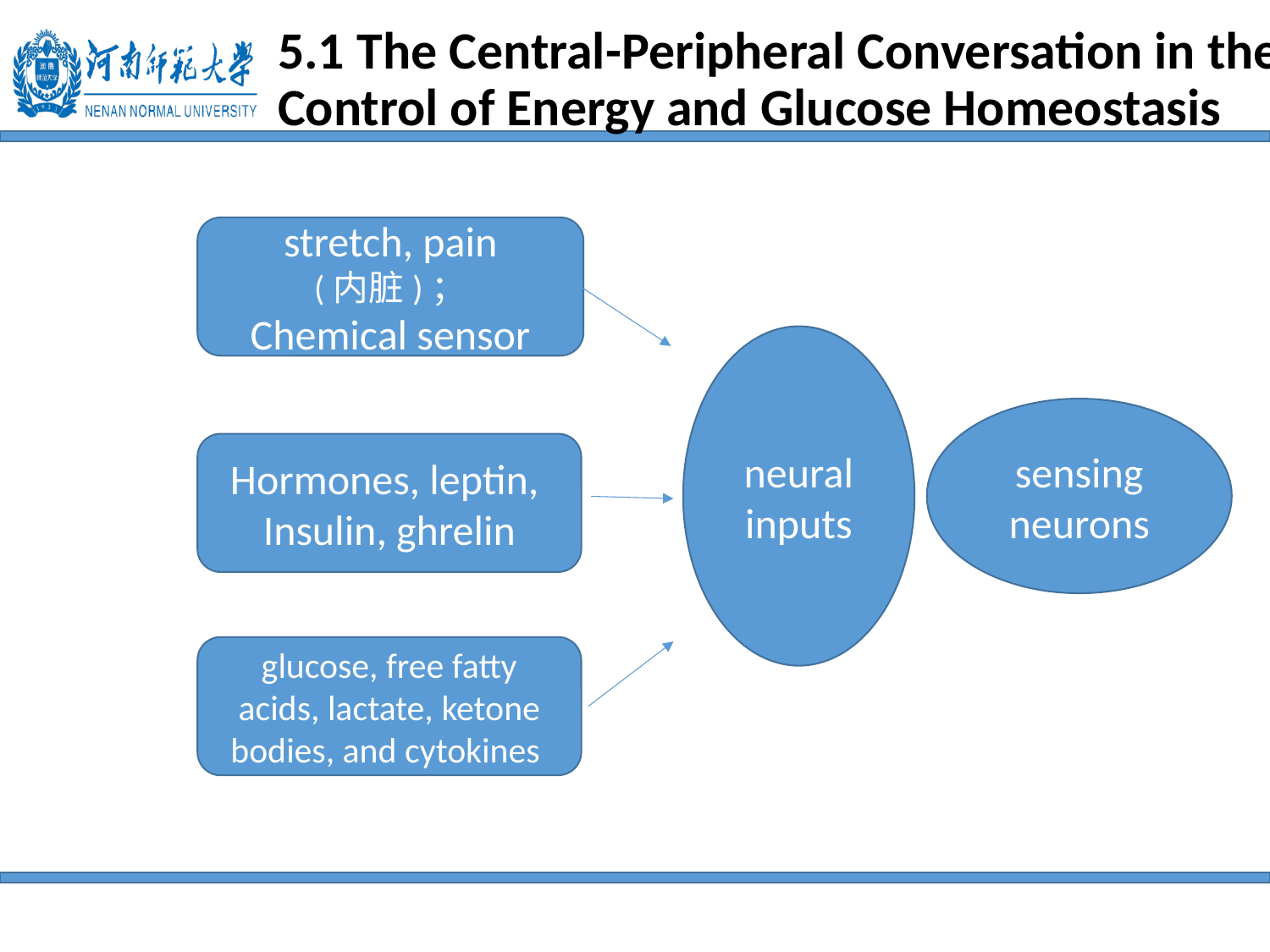

# 5.1 The Central-Peripheral Conversation in the Control of Energy and Glucose Homeostasis
stretch, pain
(内脏)；
Chemical sensor
neural inputs
sensing neurons
Hormones, leptin,  Insulin, ghrelin
glucose, free fatty
acids, lactate, ketone bodies, and cytokines